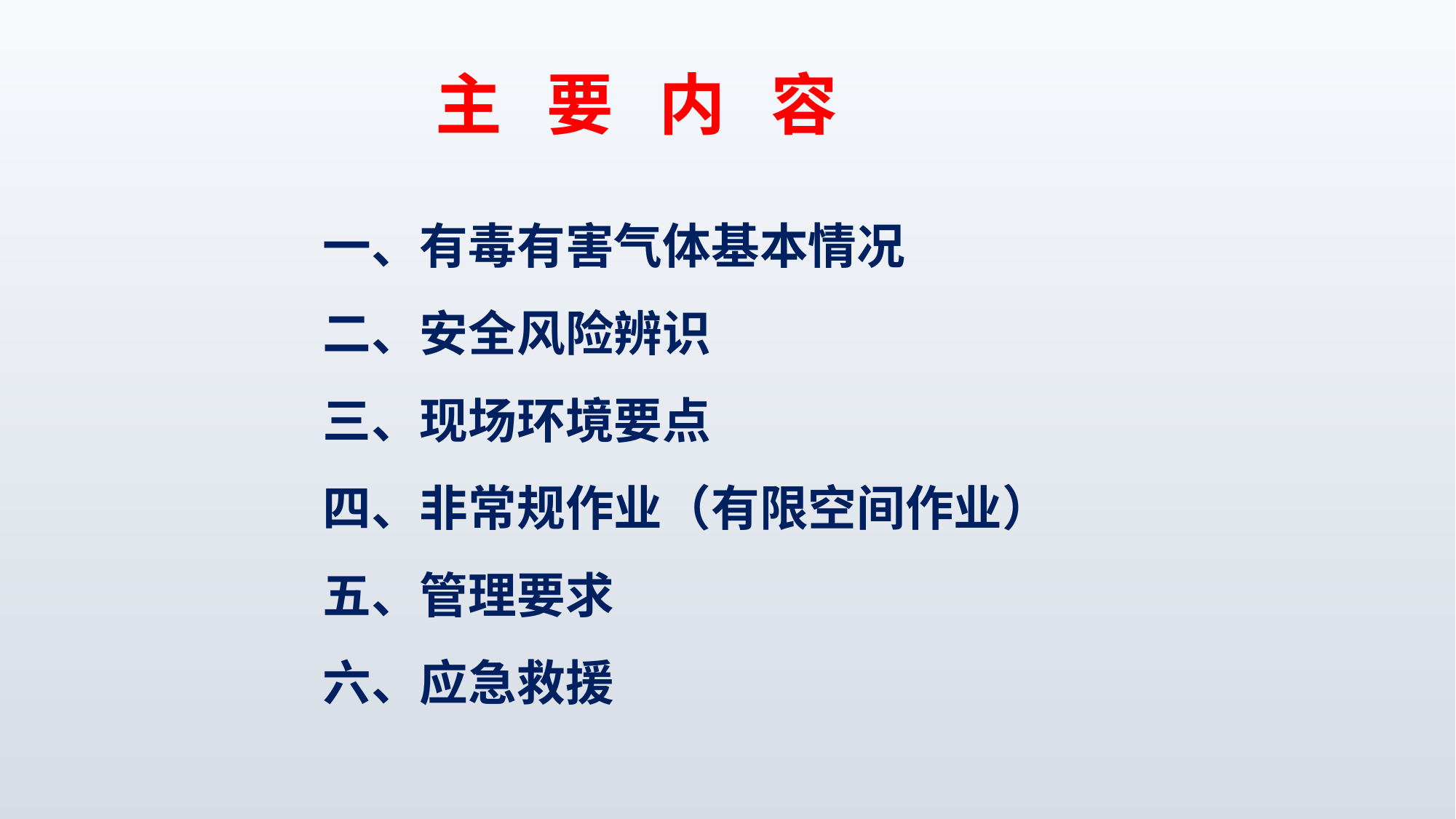

主   要   内   容
一、有毒有害气体基本情况
二、安全风险辨识
三、现场环境要点
四、非常规作业（有限空间作业）
五、管理要求
六、应急救援